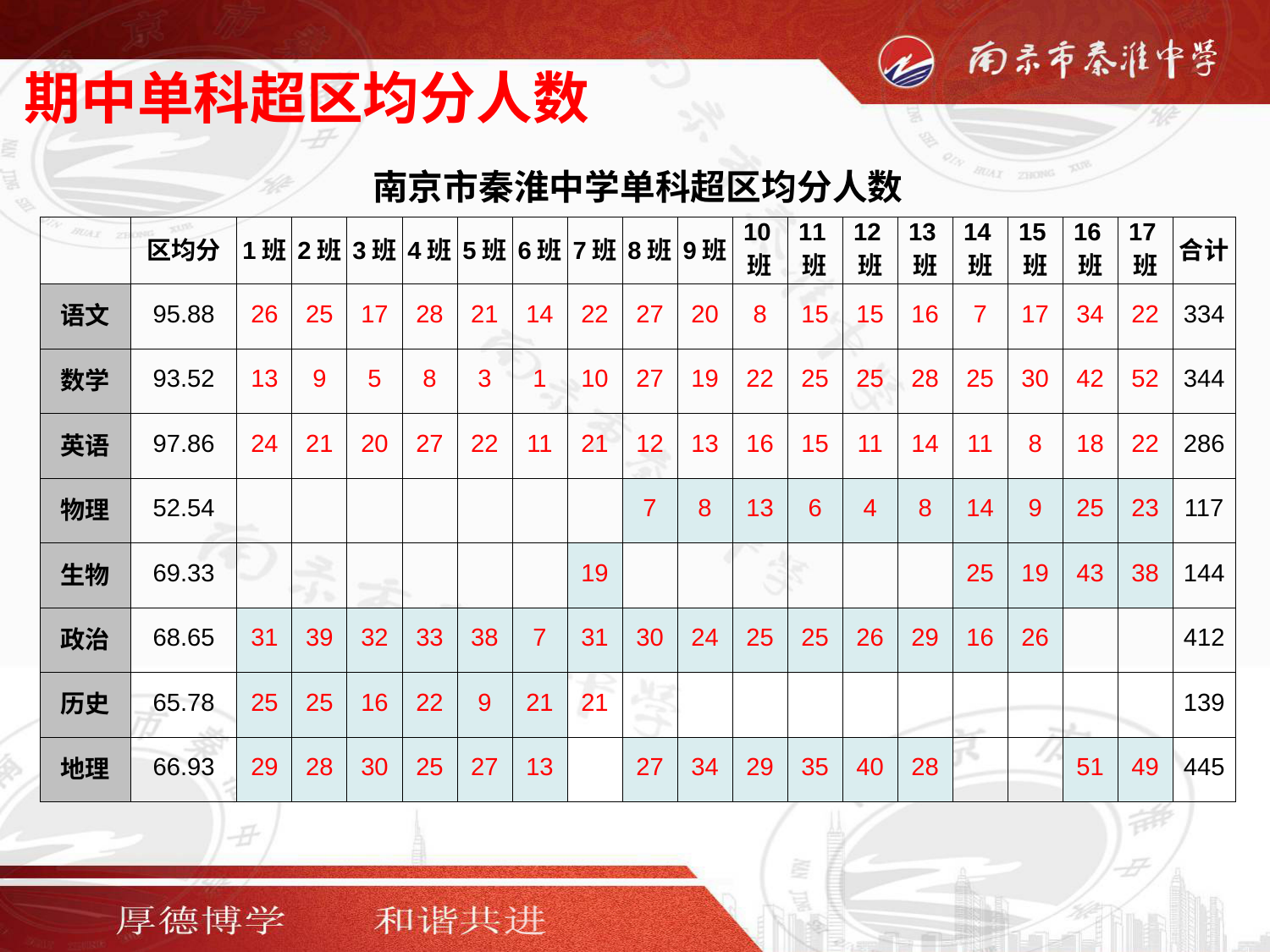

期中单科超区均分人数
| 南京市秦淮中学单科超区均分人数 |  |  |  |  |  |  |  |  |  |  |  |  |  |  |  |  |  |  |  |
| --- | --- | --- | --- | --- | --- | --- | --- | --- | --- | --- | --- | --- | --- | --- | --- | --- | --- | --- | --- |
|  | 区均分 | 1班 | 2班 | 3班 | 4班 | 5班 | 6班 | 7班 | 8班 | 9班 | 10班 | 11班 | 12班 | 13班 | 14班 | 15班 | 16班 | 17班 | 合计 |
| 语文 | 95.88 | 26 | 25 | 17 | 28 | 21 | 14 | 22 | 27 | 20 | 8 | 15 | 15 | 16 | 7 | 17 | 34 | 22 | 334 |
| 数学 | 93.52 | 13 | 9 | 5 | 8 | 3 | 1 | 10 | 27 | 19 | 22 | 25 | 25 | 28 | 25 | 30 | 42 | 52 | 344 |
| 英语 | 97.86 | 24 | 21 | 20 | 27 | 22 | 11 | 21 | 12 | 13 | 16 | 15 | 11 | 14 | 11 | 8 | 18 | 22 | 286 |
| 物理 | 52.54 |  |  |  |  |  |  |  | 7 | 8 | 13 | 6 | 4 | 8 | 14 | 9 | 25 | 23 | 117 |
| 生物 | 69.33 |  |  |  |  |  |  | 19 |  |  |  |  |  |  | 25 | 19 | 43 | 38 | 144 |
| 政治 | 68.65 | 31 | 39 | 32 | 33 | 38 | 7 | 31 | 30 | 24 | 25 | 25 | 26 | 29 | 16 | 26 |  |  | 412 |
| 历史 | 65.78 | 25 | 25 | 16 | 22 | 9 | 21 | 21 |  |  |  |  |  |  |  |  |  |  | 139 |
| 地理 | 66.93 | 29 | 28 | 30 | 25 | 27 | 13 |  | 27 | 34 | 29 | 35 | 40 | 28 |  |  | 51 | 49 | 445 |